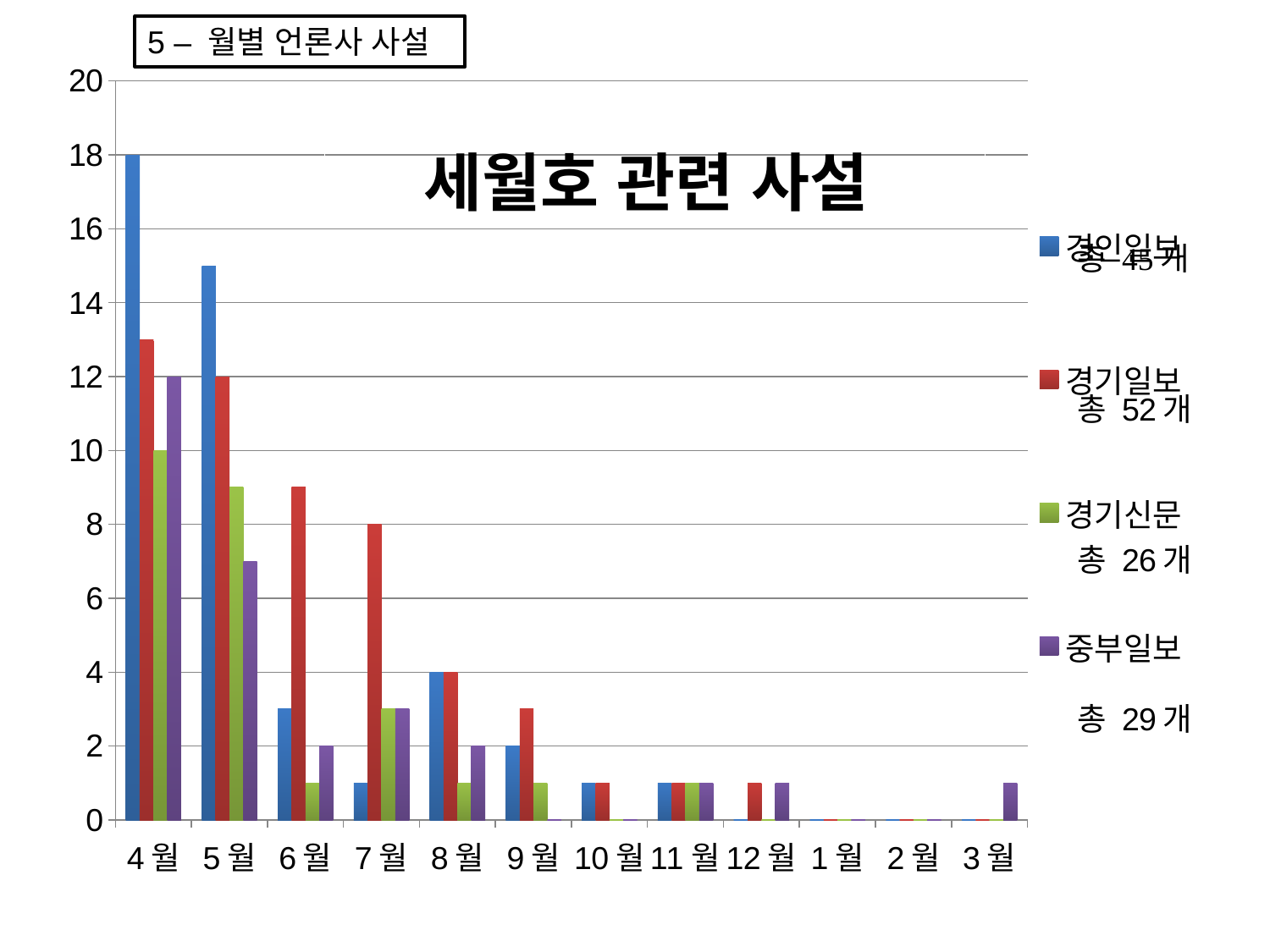

5 – 월별 언론사 사설

### Chart

| Category | 경인일보 | 경기일보 | 경기신문 | 중부일보 |
|---|---|---|---|---|
| 4월 | 18.0 | 13.0 | 10.0 | 12.0 |
| 5월 | 15.0 | 12.0 | 9.0 | 7.0 |
| 6월 | 3.0 | 9.0 | 1.0 | 2.0 |
| 7월 | 1.0 | 8.0 | 3.0 | 3.0 |
| 8월 | 4.0 | 4.0 | 1.0 | 2.0 |
| 9월 | 2.0 | 3.0 | 1.0 | 0.0 |
| 10월 | 1.0 | 1.0 | 0.0 | 0.0 |
| 11월 | 1.0 | 1.0 | 1.0 | 1.0 |
| 12월 | 0.0 | 1.0 | 0.0 | 1.0 |
| 1월 | 0.0 | 0.0 | 0.0 | 0.0 |
| 2월 | 0.0 | 0.0 | 0.0 | 0.0 |
| 3월 | 0.0 | 0.0 | 0.0 | 1.0 |
세월호 관련 사설